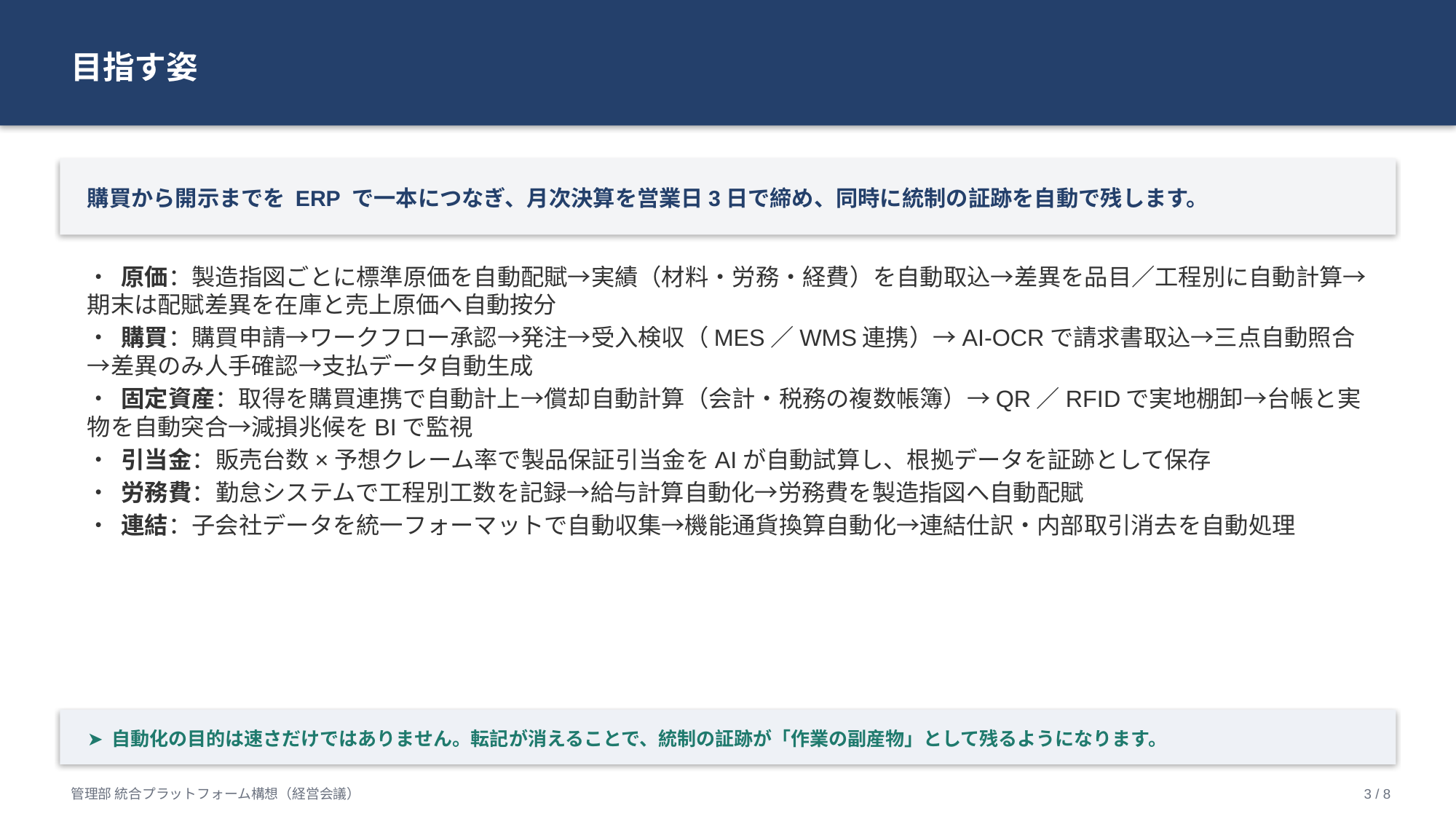

目指す姿

購買から開示までを ERP で一本につなぎ、月次決算を営業日3日で締め、同時に統制の証跡を自動で残します。
• 原価：製造指図ごとに標準原価を自動配賦→実績（材料・労務・経費）を自動取込→差異を品目／工程別に自動計算→期末は配賦差異を在庫と売上原価へ自動按分
• 購買：購買申請→ワークフロー承認→発注→受入検収（MES／WMS連携）→AI-OCRで請求書取込→三点自動照合→差異のみ人手確認→支払データ自動生成
• 固定資産：取得を購買連携で自動計上→償却自動計算（会計・税務の複数帳簿）→QR／RFIDで実地棚卸→台帳と実物を自動突合→減損兆候をBIで監視
• 引当金：販売台数×予想クレーム率で製品保証引当金をAIが自動試算し、根拠データを証跡として保存
• 労務費：勤怠システムで工程別工数を記録→給与計算自動化→労務費を製造指図へ自動配賦
• 連結：子会社データを統一フォーマットで自動収集→機能通貨換算自動化→連結仕訳・内部取引消去を自動処理

➤ 自動化の目的は速さだけではありません。転記が消えることで、統制の証跡が「作業の副産物」として残るようになります。
管理部 統合プラットフォーム構想（経営会議）
3 / 8